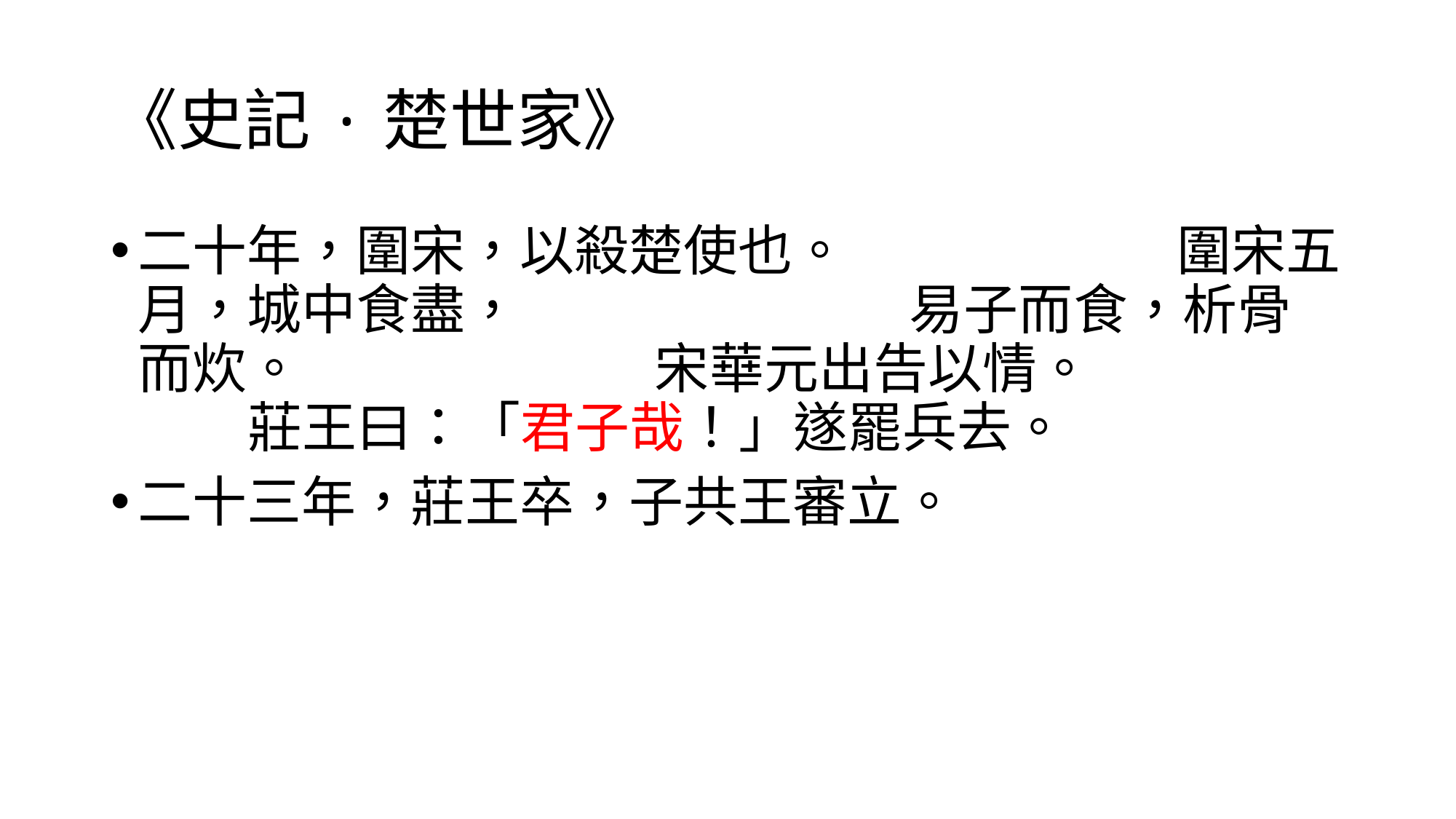

# 《史記·楚世家》
二十年，圍宋，以殺楚使也。                           圍宋五月，城中食盡，                                易子而食，析骨而炊。                             宋華元出告以情。                              莊王曰：「君子哉！」遂罷兵去。
二十三年，莊王卒，子共王審立。